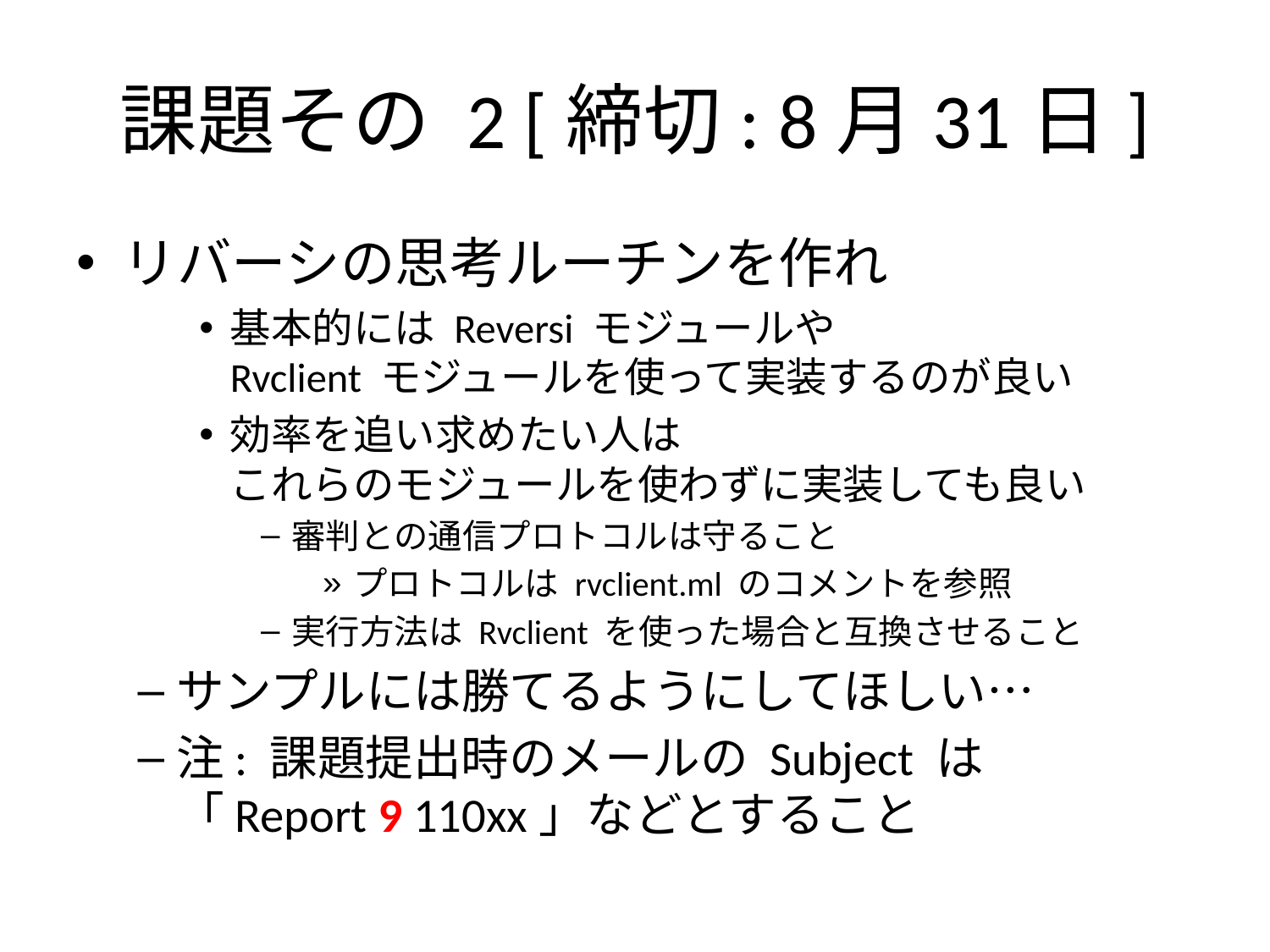

# 課題その 2 [締切: 8月31日]
リバーシの思考ルーチンを作れ
基本的には Reversi モジュールや
Rvclient モジュールを使って実装するのが良い
効率を追い求めたい人は
これらのモジュールを使わずに実装しても良い
審判との通信プロトコルは守ること
プロトコルは rvclient.ml のコメントを参照
実行方法は Rvclient を使った場合と互換させること
サンプルには勝てるようにしてほしい…
注: 課題提出時のメールの Subject は
「Report 9 110xx」などとすること